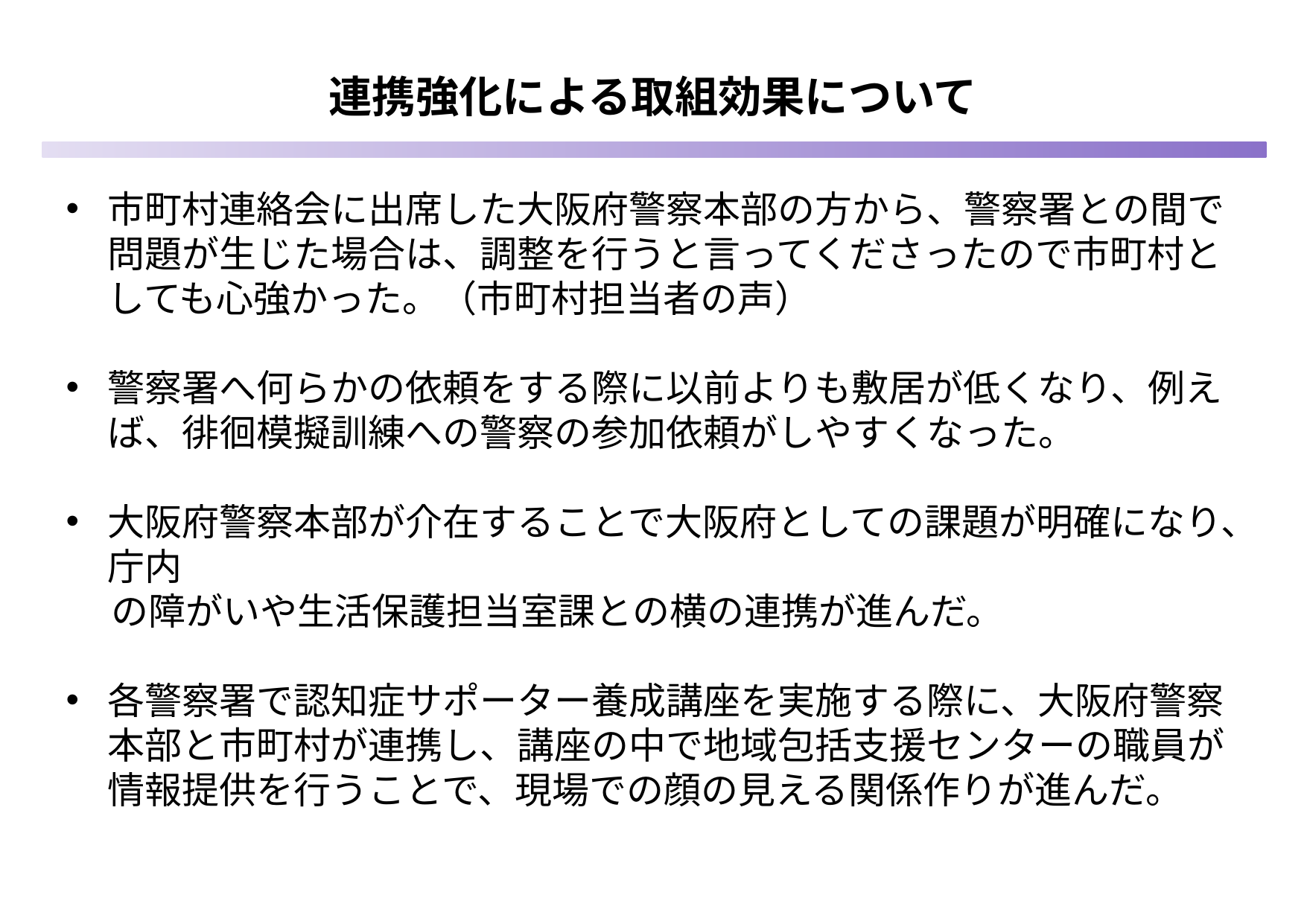

# 連携強化による取組効果について

市町村連絡会に出席した大阪府警察本部の方から、警察署との間で問題が生じた場合は、調整を行うと言ってくださったので市町村としても心強かった。（市町村担当者の声）

警察署へ何らかの依頼をする際に以前よりも敷居が低くなり、例えば、徘徊模擬訓練への警察の参加依頼がしやすくなった。

大阪府警察本部が介在することで大阪府としての課題が明確になり、庁内
　 の障がいや生活保護担当室課との横の連携が進んだ。

各警察署で認知症サポーター養成講座を実施する際に、大阪府警察本部と市町村が連携し、講座の中で地域包括支援センターの職員が情報提供を行うことで、現場での顔の見える関係作りが進んだ。